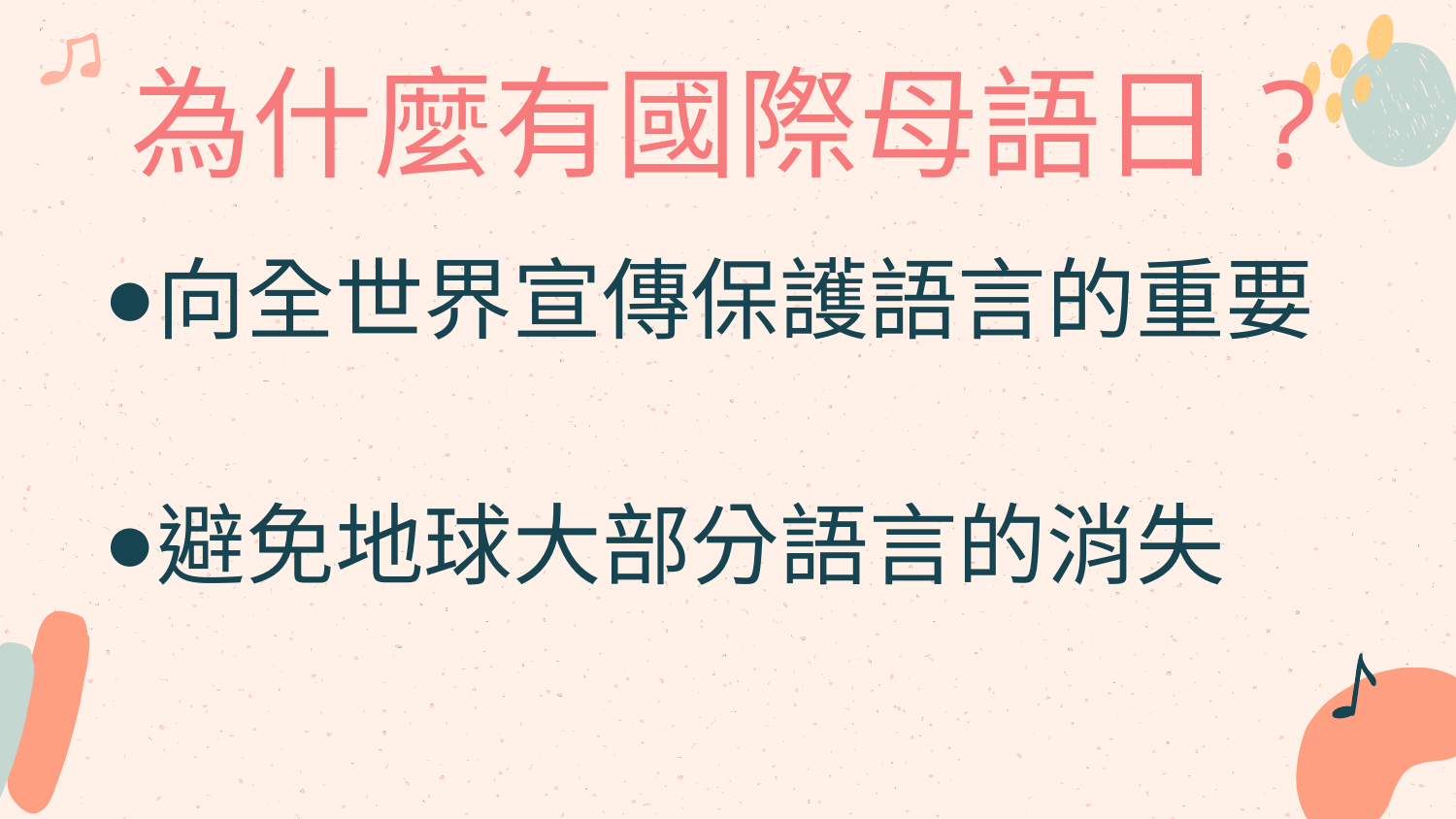

# 為什麼有國際母語日?
向全世界宣傳保護語言的重要

避免地球大部分語言的消失